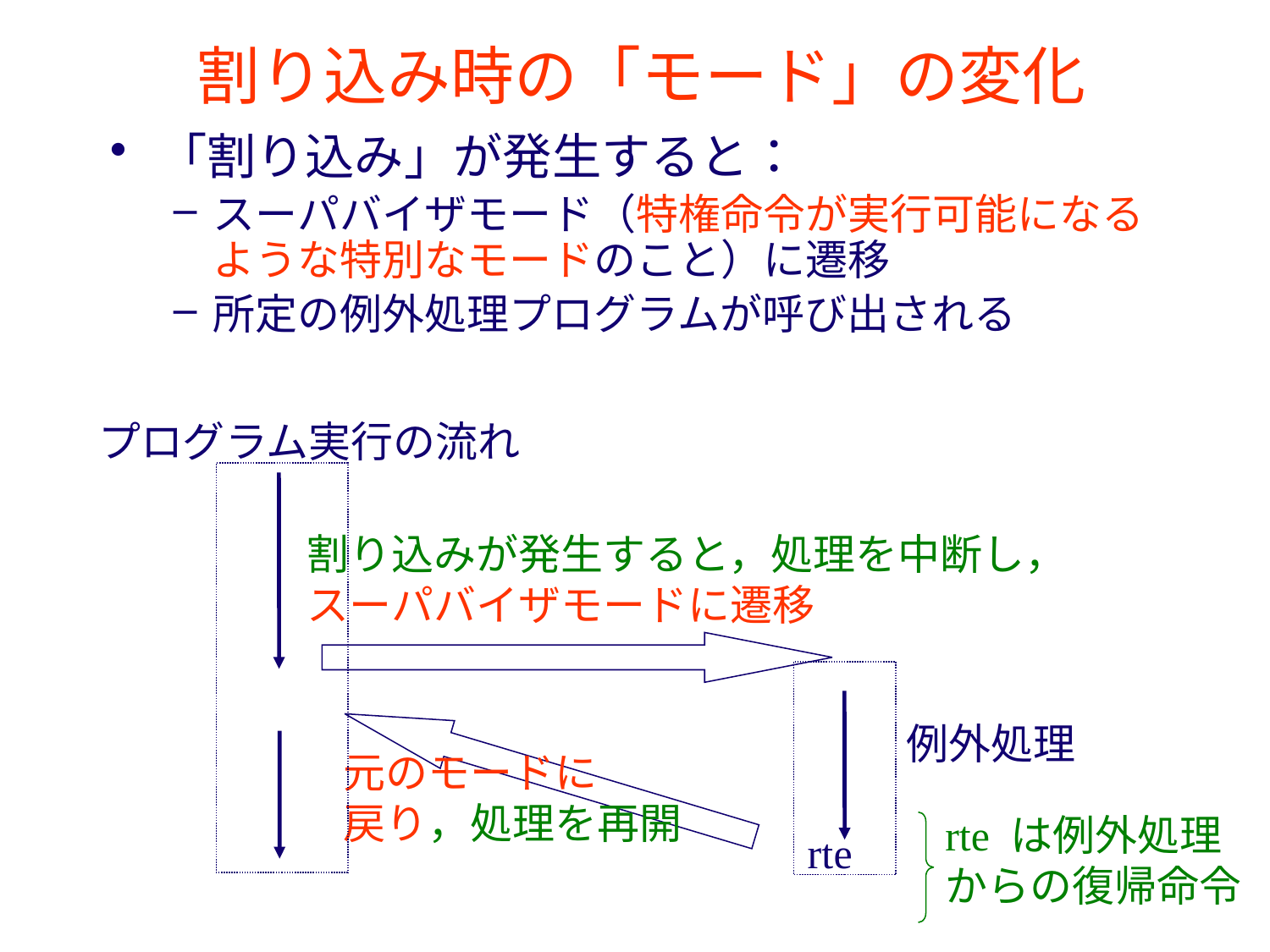

# 割り込み時の「モード」の変化
「割り込み」が発生すると：
スーパバイザモード（特権命令が実行可能になるような特別なモードのこと）に遷移
所定の例外処理プログラムが呼び出される
プログラム実行の流れ

割り込みが発生すると，処理を中断し，
スーパバイザモードに遷移

例外処理

元のモードに
戻り，処理を再開

rte は例外処理
からの復帰命令

rte